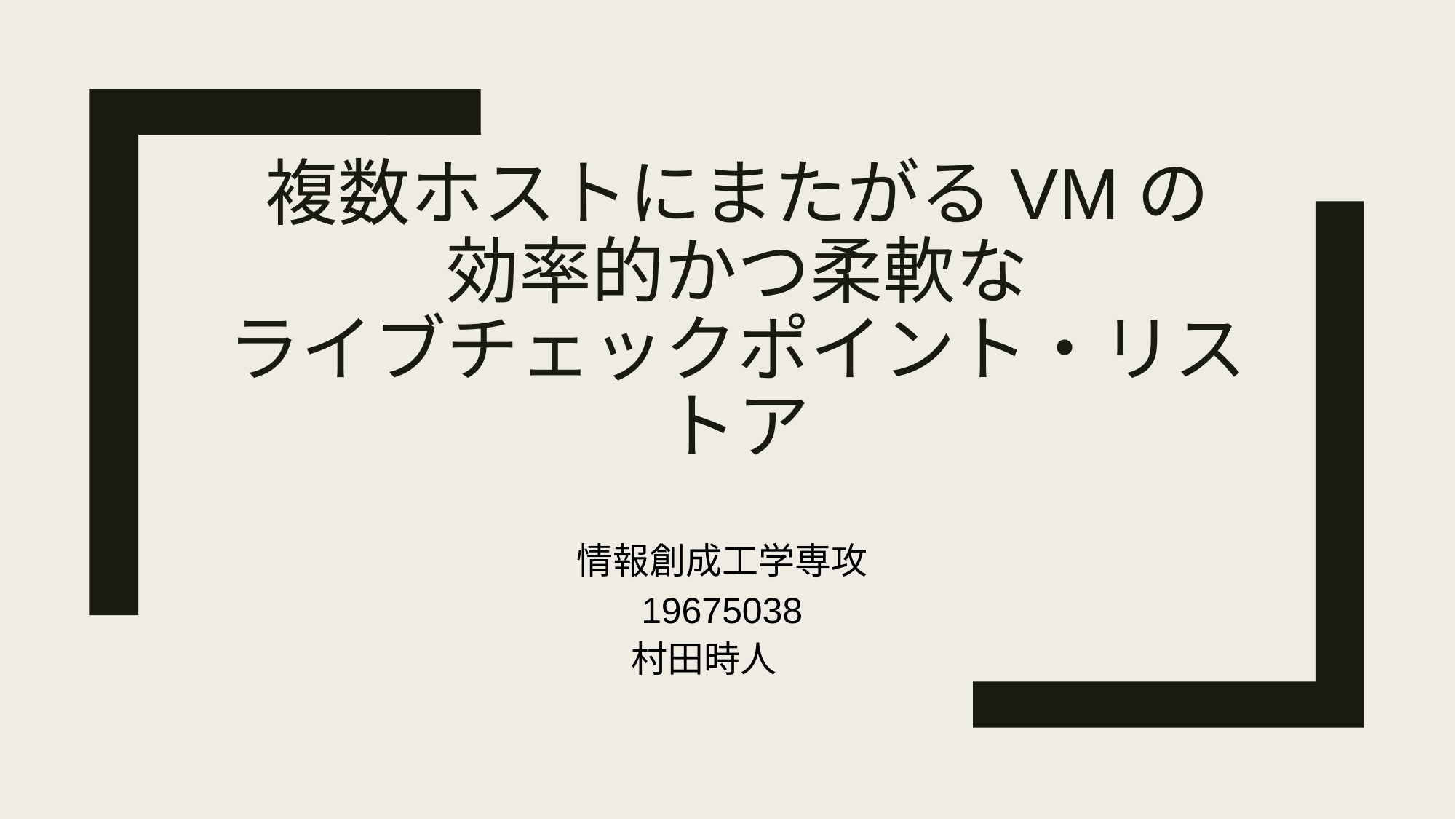

# 複数ホストにまたがるVMの 効率的かつ柔軟な ライブチェックポイント・リストア
情報創成工学専攻
19675038
村田時人